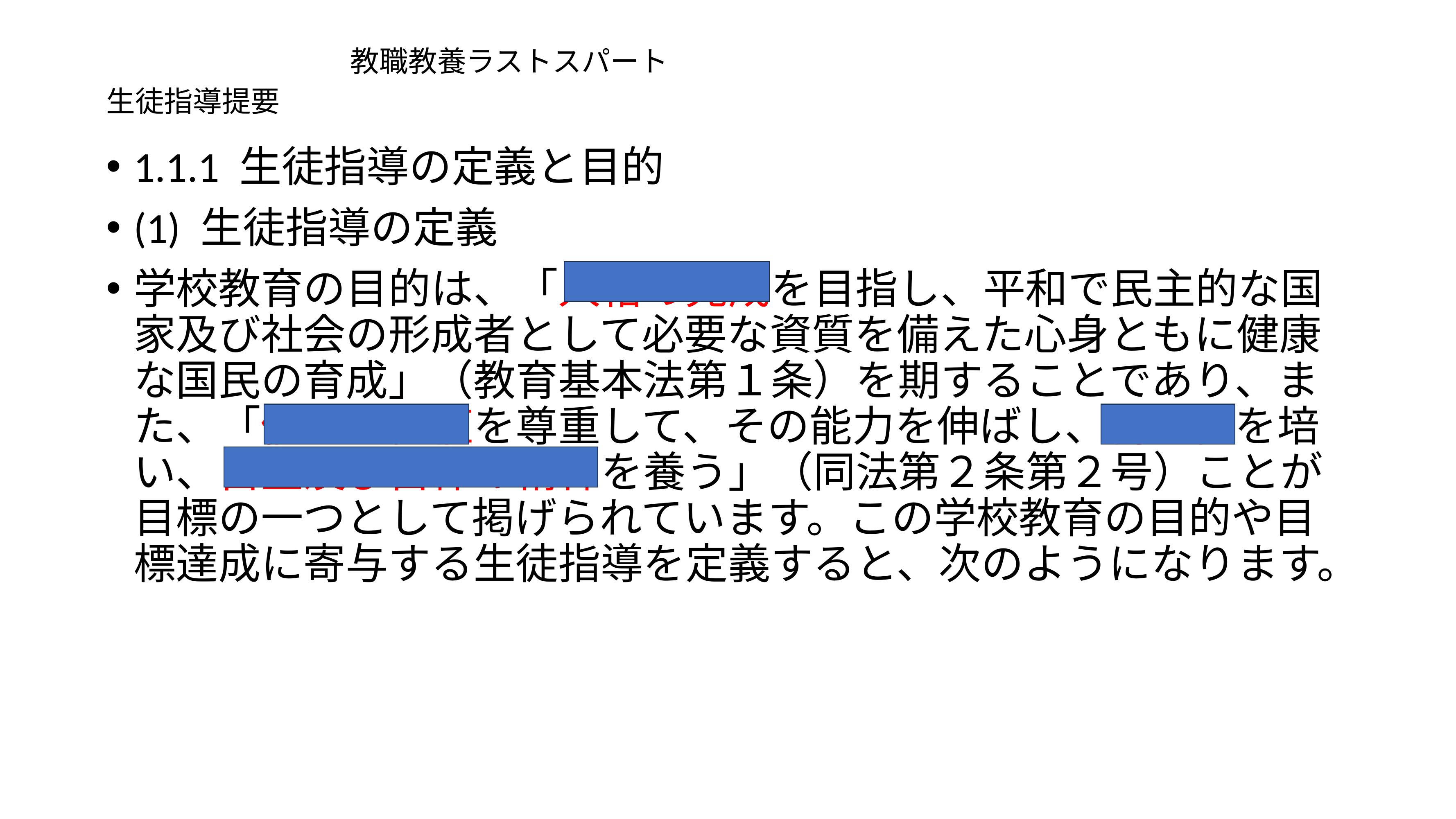

# 教職教養ラストスパート
生徒指導提要
1.1.1 生徒指導の定義と目的
(1) 生徒指導の定義
学校教育の目的は、「人格の完成を目指し、平和で民主的な国家及び社会の形成者として必要な資質を備えた心身ともに健康な国民の育成」（教育基本法第１条）を期することであり、また、「個人の価値を尊重して、その能力を伸ばし、創造性を培い、自主及び自律の精神を養う」（同法第２条第２号）ことが目標の一つとして掲げられています。この学校教育の目的や目標達成に寄与する生徒指導を定義すると、次のようになります。